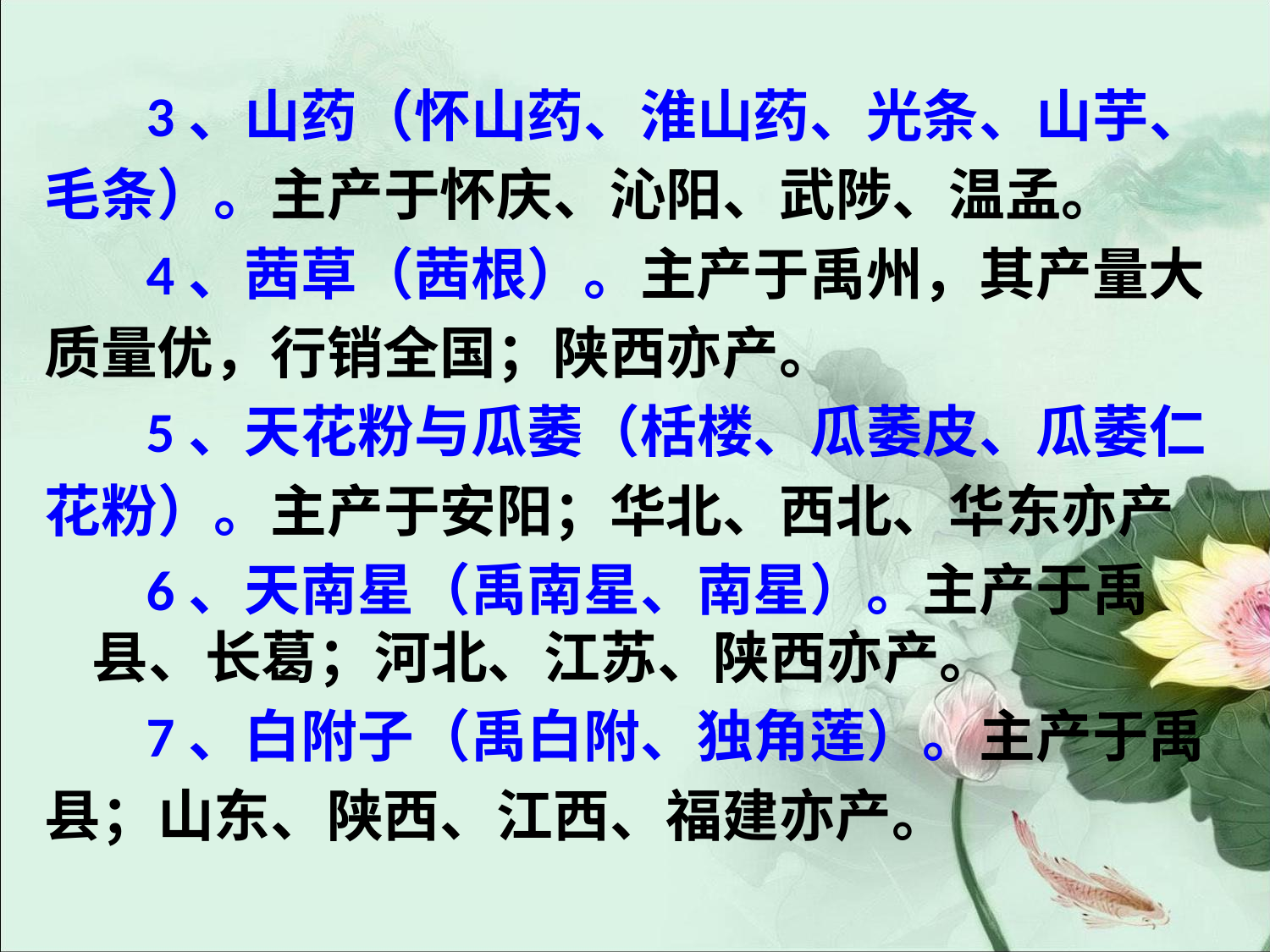

#
        3、山药（怀山药、淮山药、光条、山芋、
毛条）。主产于怀庆、沁阳、武陟、温孟。
        4、茜草（茜根）。主产于禹州，其产量大
质量优，行销全国；陕西亦产。
        5、天花粉与瓜萎（栝楼、瓜萎皮、瓜萎仁
花粉）。主产于安阳；华北、西北、华东亦产
        6、天南星（禹南星、南星）。主产于禹县、长葛；河北、江苏、陕西亦产。
        7、白附子（禹白附、独角莲）。主产于禹
县；山东、陕西、江西、福建亦产。